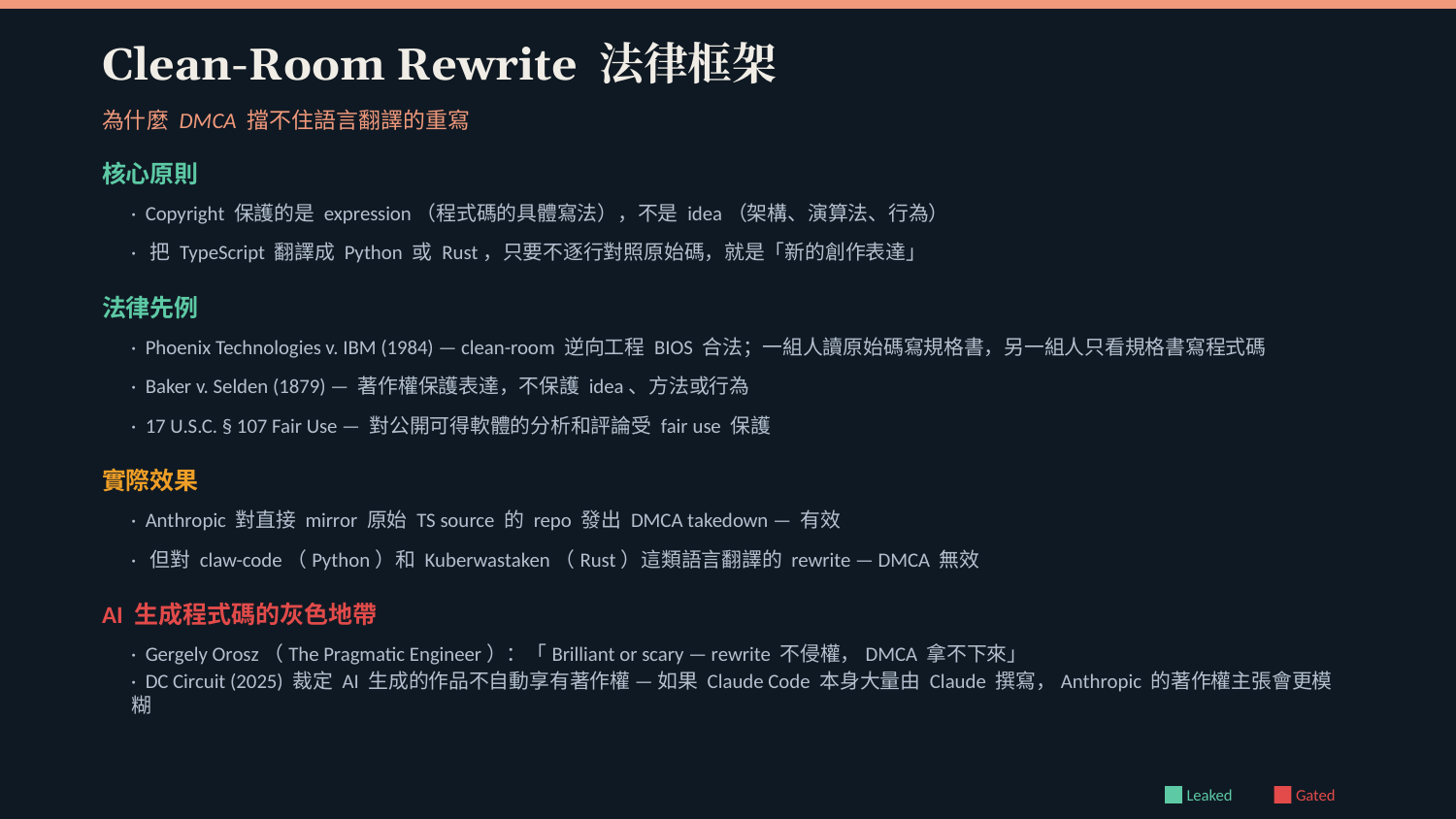

Clean-Room Rewrite 法律框架
為什麼 DMCA 擋不住語言翻譯的重寫
核心原則
·  Copyright 保護的是 expression（程式碼的具體寫法），不是 idea（架構、演算法、行為）
·  把 TypeScript 翻譯成 Python 或 Rust，只要不逐行對照原始碼，就是「新的創作表達」
法律先例
·  Phoenix Technologies v. IBM (1984) — clean-room 逆向工程 BIOS 合法；一組人讀原始碼寫規格書，另一組人只看規格書寫程式碼
·  Baker v. Selden (1879) — 著作權保護表達，不保護 idea、方法或行為
·  17 U.S.C. § 107 Fair Use — 對公開可得軟體的分析和評論受 fair use 保護
實際效果
·  Anthropic 對直接 mirror 原始 TS source 的 repo 發出 DMCA takedown — 有效
·  但對 claw-code（Python）和 Kuberwastaken（Rust）這類語言翻譯的 rewrite — DMCA 無效
AI 生成程式碼的灰色地帶
·  Gergely Orosz（The Pragmatic Engineer）：「Brilliant or scary — rewrite 不侵權，DMCA 拿不下來」
·  DC Circuit (2025) 裁定 AI 生成的作品不自動享有著作權 — 如果 Claude Code 本身大量由 Claude 撰寫，Anthropic 的著作權主張會更模糊
Leaked
Gated